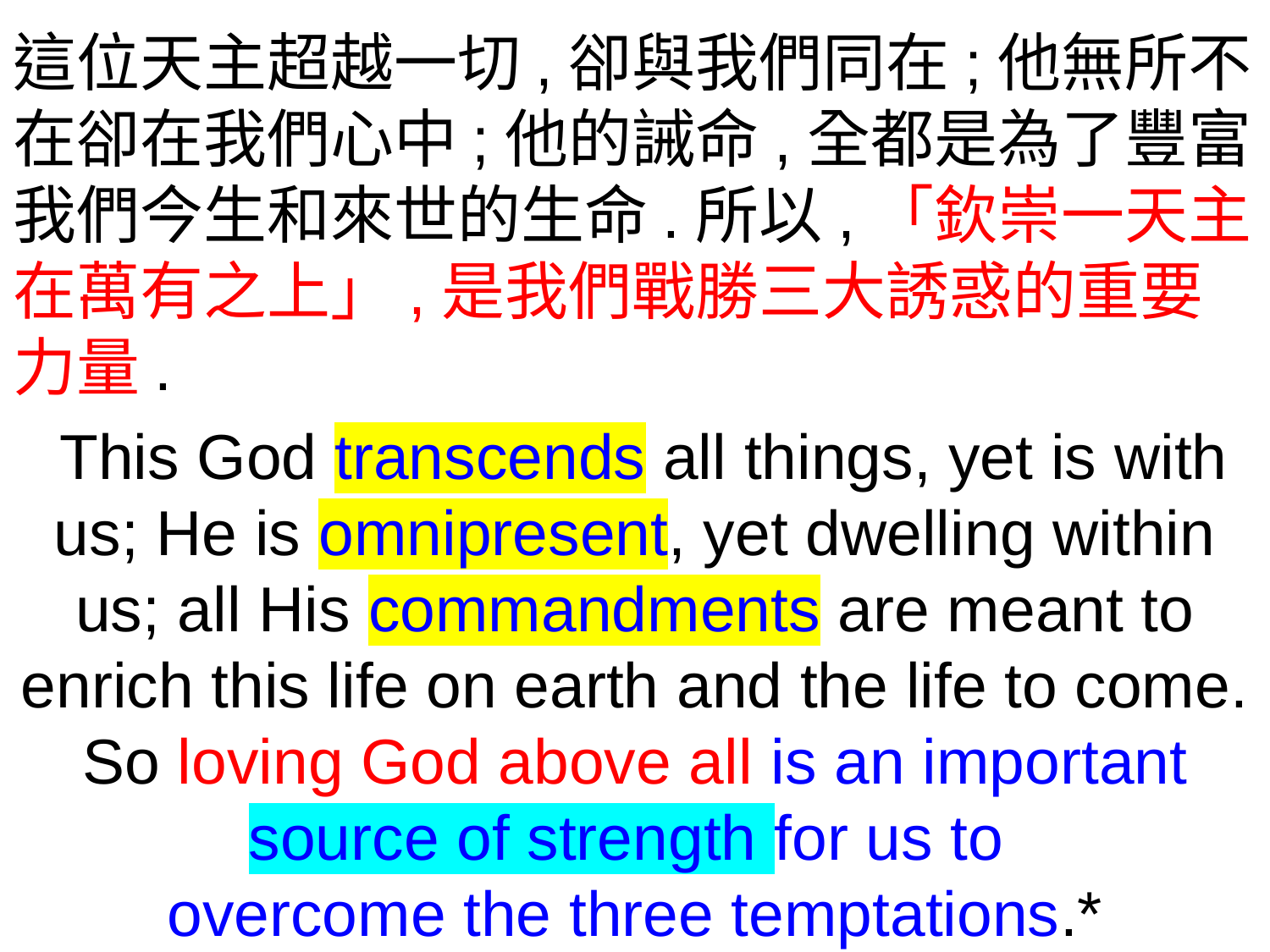

這位天主超越一切,卻與我們同在;他無所不在卻在我們心中;他的誡命,全都是為了豐富我們今生和來世的生命.所以,「欽崇一天主在萬有之上」,是我們戰勝三大誘惑的重要力量.
 This God transcends all things, yet is with us; He is omnipresent, yet dwelling within us; all His commandments are meant to enrich this life on earth and the life to come. So loving God above all is an important source of strength for us to
overcome the three temptations.*